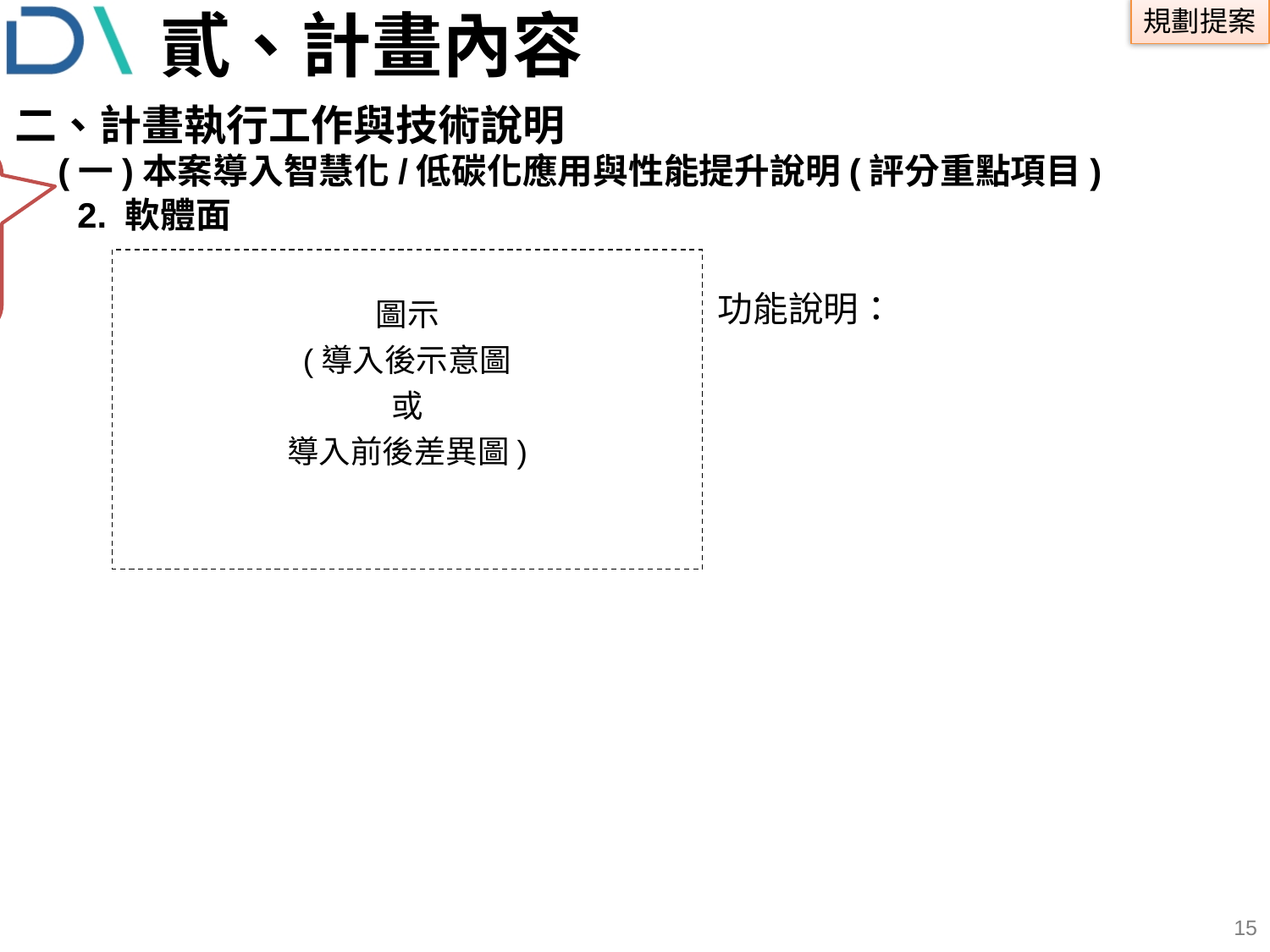

# 貳、計畫內容
二、計畫執行工作與技術說明
1.請以圖示與文字呈現本案改變(設變)了甚麼，導入甚麼新技術，可以解決業者遭遇的那些問題，預期產生什麼效果。如果本案有軟體的變動(增加甚麼功能、畫面、改變操作流程等)，請在本頁陳述。
2.可自行增加頁面
(一)本案導入智慧化/低碳化應用與性能提升說明(評分重點項目)
2. 軟體面

圖示
(導入後示意圖
或
導入前後差異圖)
功能說明：
15